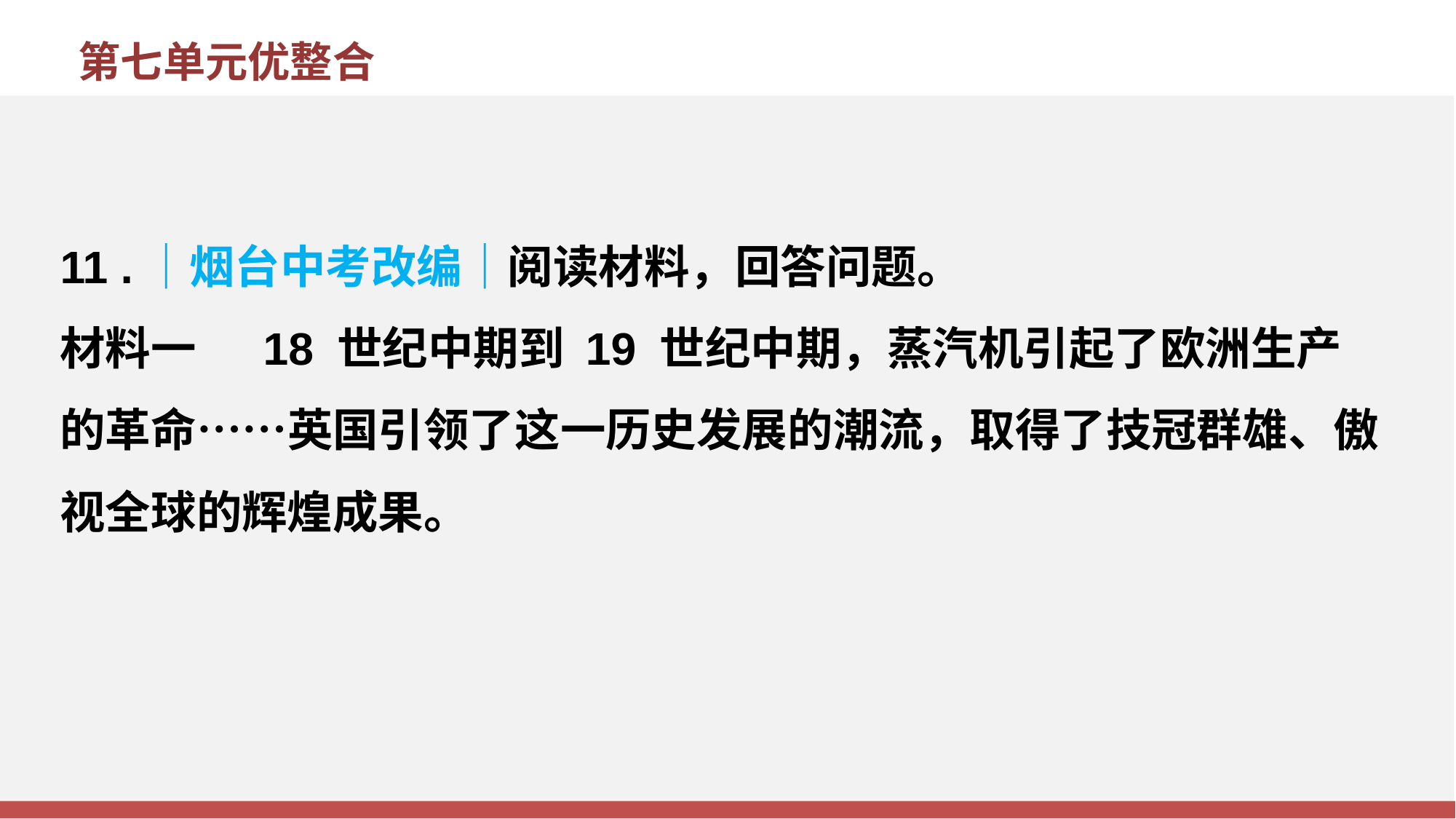

第七单元优整合

11 .｜烟台中考改编｜阅读材料，回答问题。
材料一  18 世纪中期到 19 世纪中期，蒸汽机引起了欧洲生产的革命……英国引领了这一历史发展的潮流，取得了技冠群雄、傲视全球的辉煌成果。